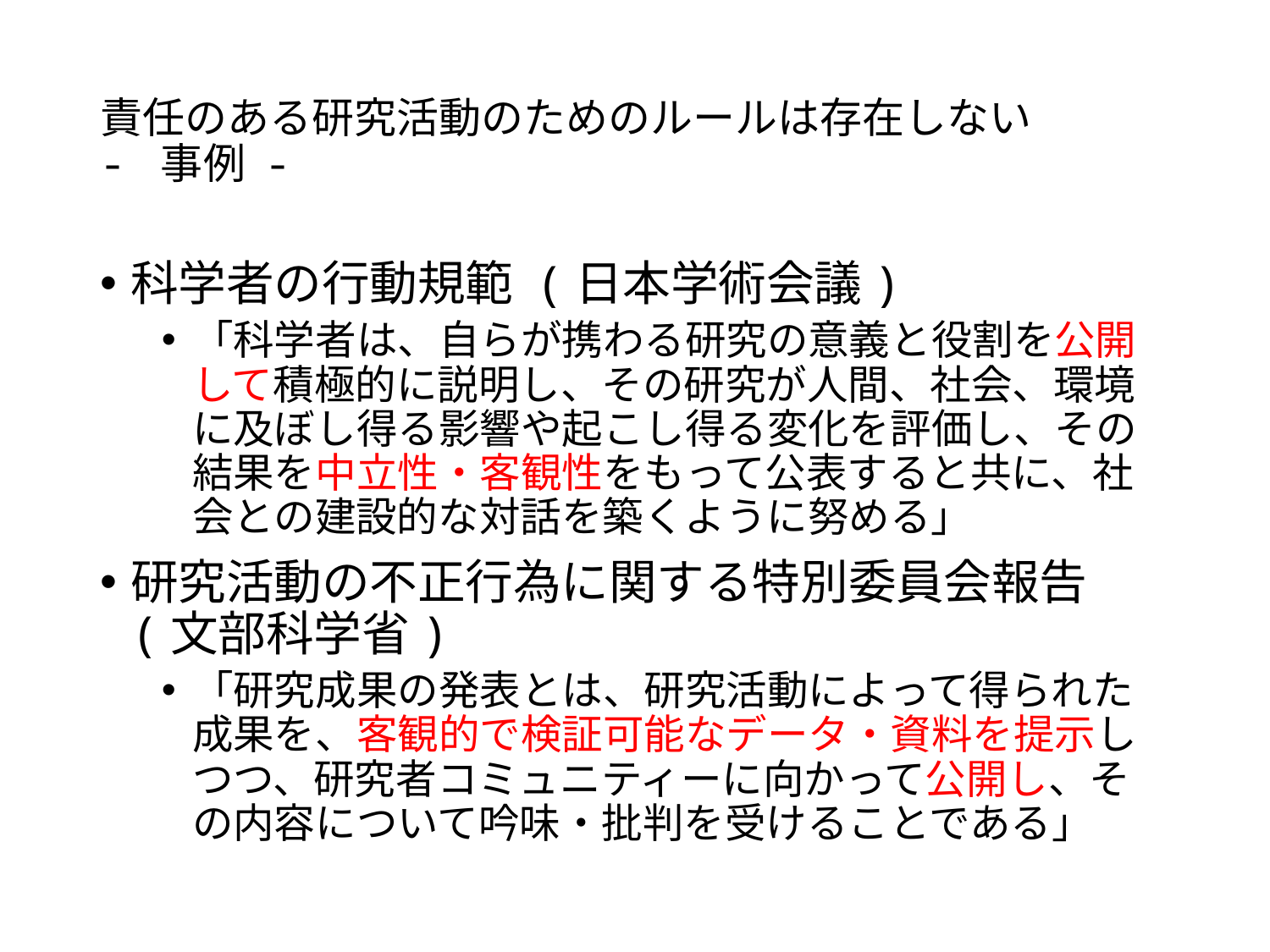

# 責任のある研究活動のためのルールは存在しない - 事例 -
科学者の行動規範 (日本学術会議)
「科学者は、自らが携わる研究の意義と役割を公開して積極的に説明し、その研究が人間、社会、環境に及ぼし得る影響や起こし得る変化を評価し、その結果を中立性・客観性をもって公表すると共に、社会との建設的な対話を築くように努める」
研究活動の不正行為に関する特別委員会報告(文部科学省)
「研究成果の発表とは、研究活動によって得られた成果を、客観的で検証可能なデータ・資料を提示しつつ、研究者コミュニティーに向かって公開し、その内容について吟味・批判を受けることである」